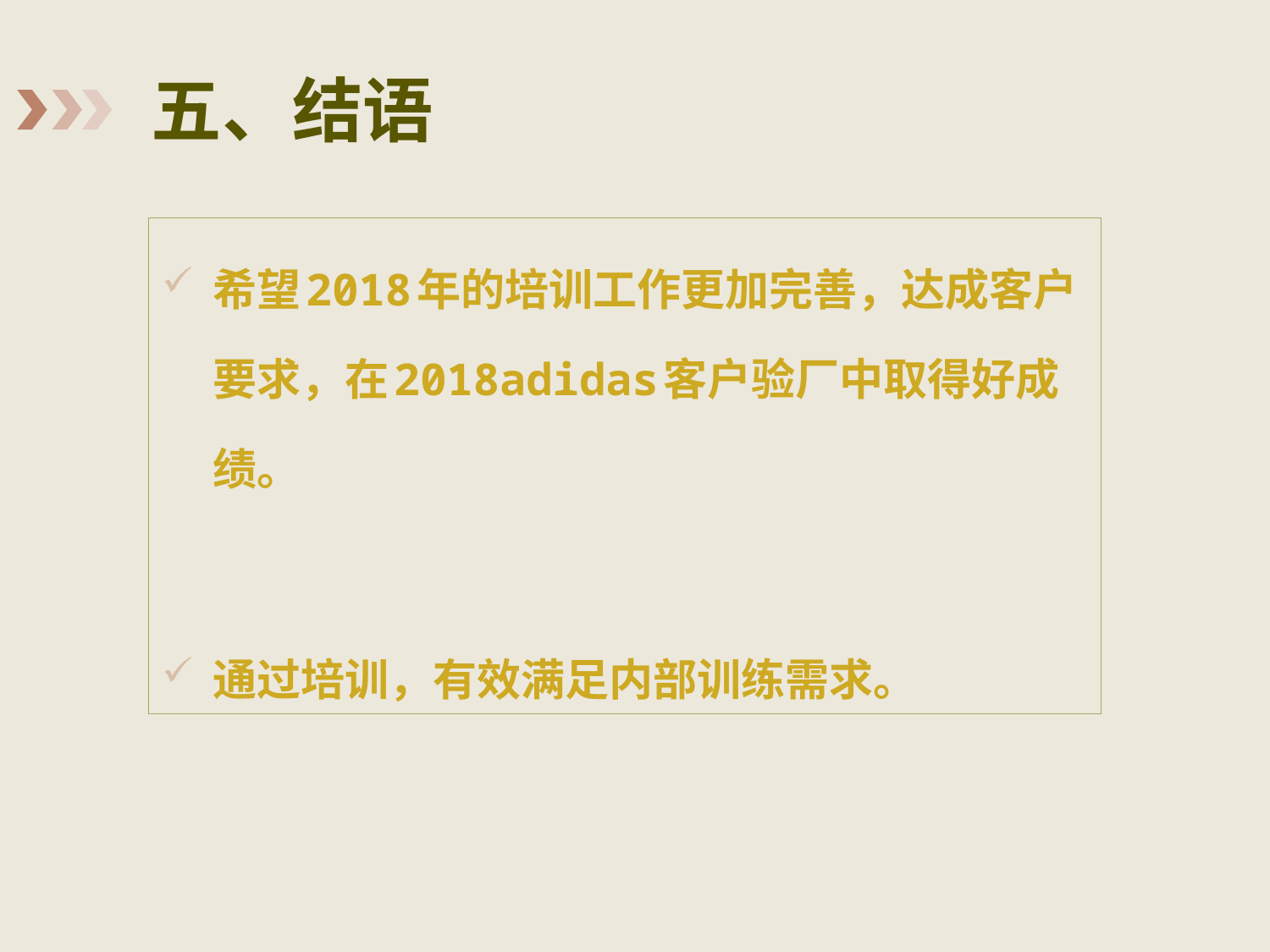

# 五、结语
希望2018年的培训工作更加完善，达成客户要求，在2018adidas客户验厂中取得好成绩。

通过培训，有效满足内部训练需求。